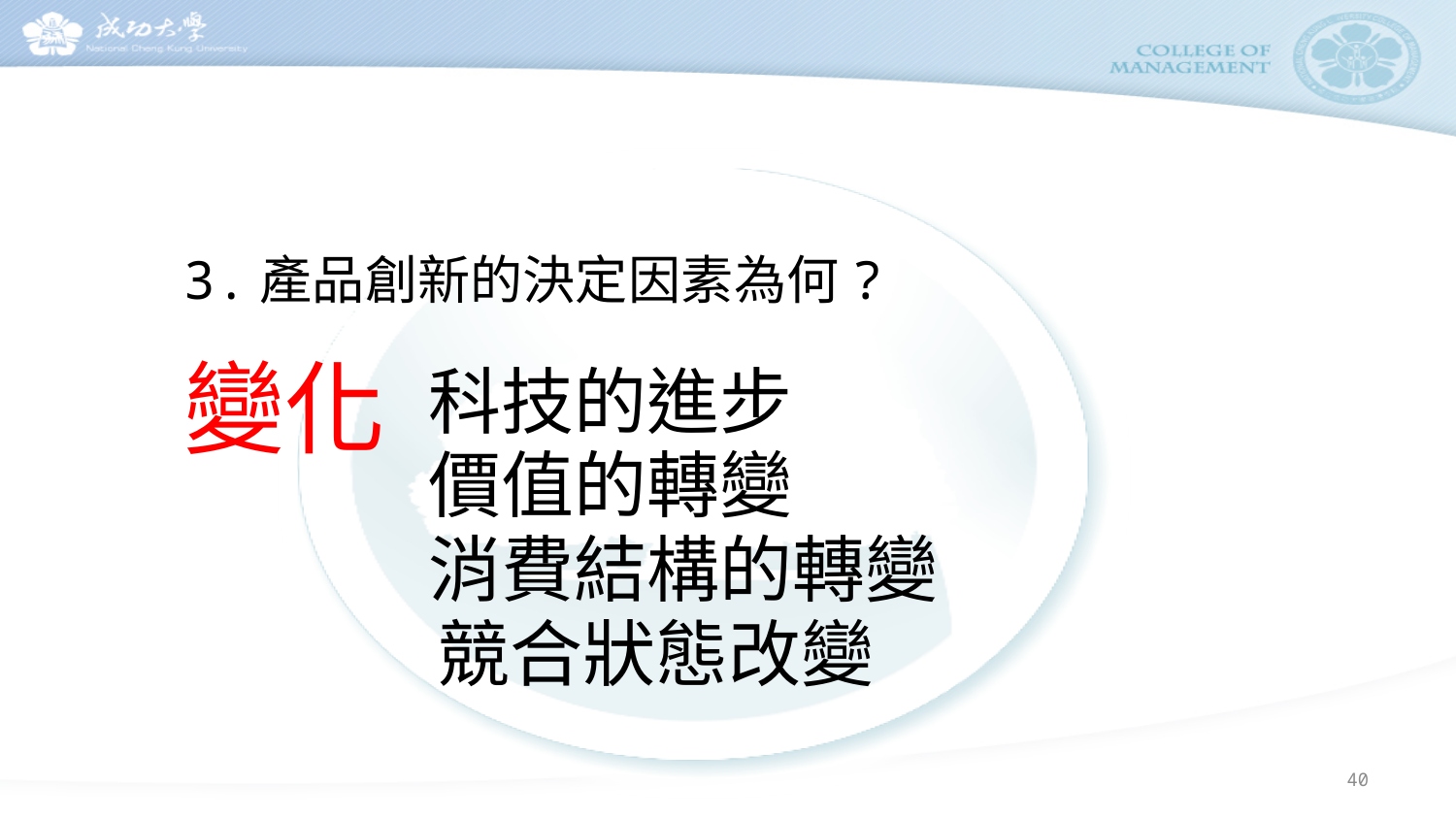

3.產品創新的決定因素為何?
變化
科技的進步
價值的轉變
消費結構的轉變
競合狀態改變
40